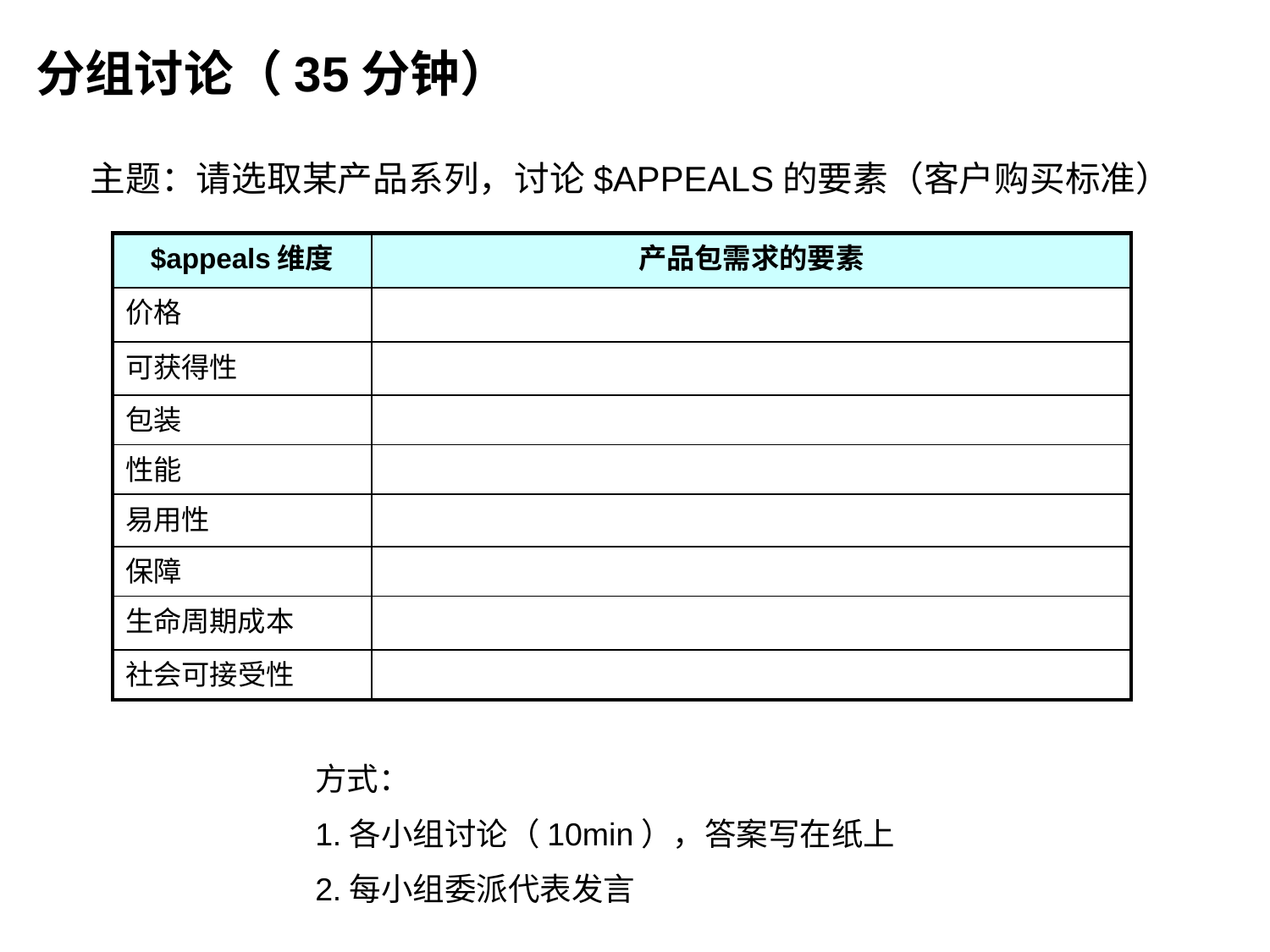

分组讨论（35分钟）
主题：请选取某产品系列，讨论$APPEALS的要素（客户购买标准）
| $appeals维度 | 产品包需求的要素 |
| --- | --- |
| 价格 |  |
| 可获得性 |  |
| 包装 |  |
| 性能 |  |
| 易用性 |  |
| 保障 |  |
| 生命周期成本 |  |
| 社会可接受性 |  |
方式：
1.各小组讨论（10min），答案写在纸上
2.每小组委派代表发言
113